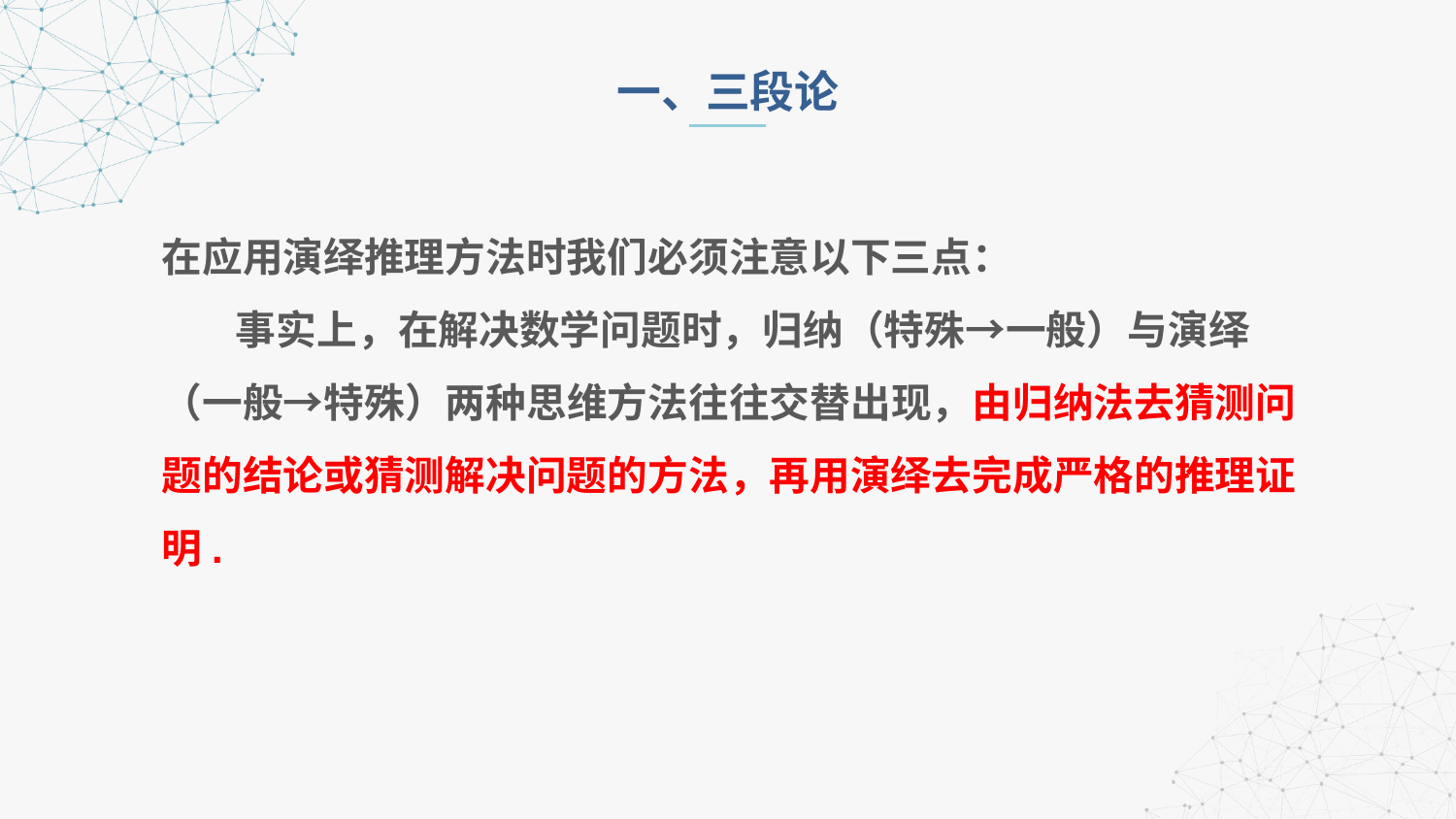

一、三段论
在应用演绎推理方法时我们必须注意以下三点：
       事实上，在解决数学问题时，归纳（特殊→一般）与演绎（一般→特殊）两种思维方法往往交替出现，由归纳法去猜测问题的结论或猜测解决问题的方法，再用演绎去完成严格的推理证明.